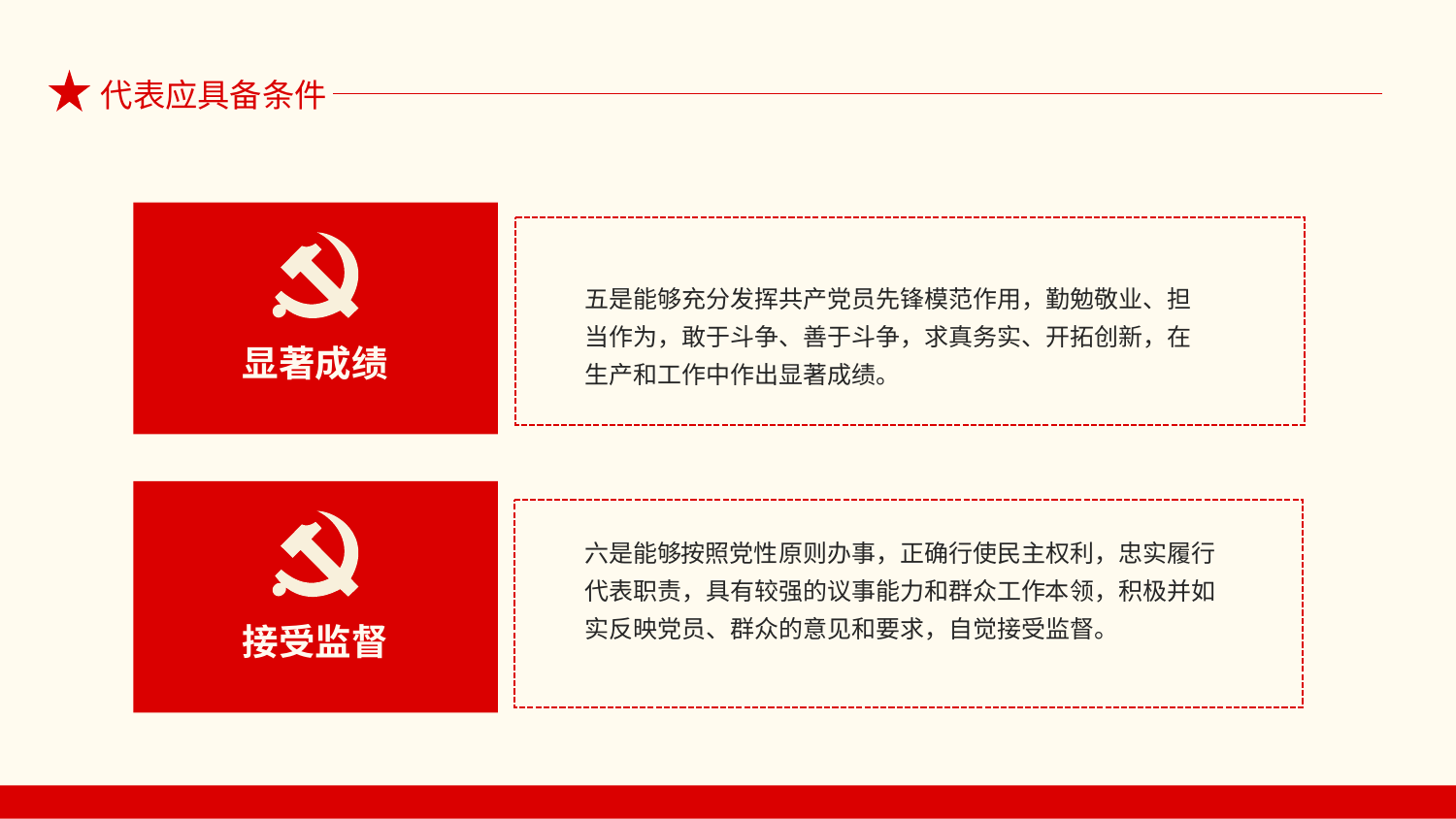

显著成绩

五是能够充分发挥共产党员先锋模范作用，勤勉敬业、担当作为，敢于斗争、善于斗争，求真务实、开拓创新，在生产和工作中作出显著成绩。

接受监督

六是能够按照党性原则办事，正确行使民主权利，忠实履行代表职责，具有较强的议事能力和群众工作本领，积极并如实反映党员、群众的意见和要求，自觉接受监督。